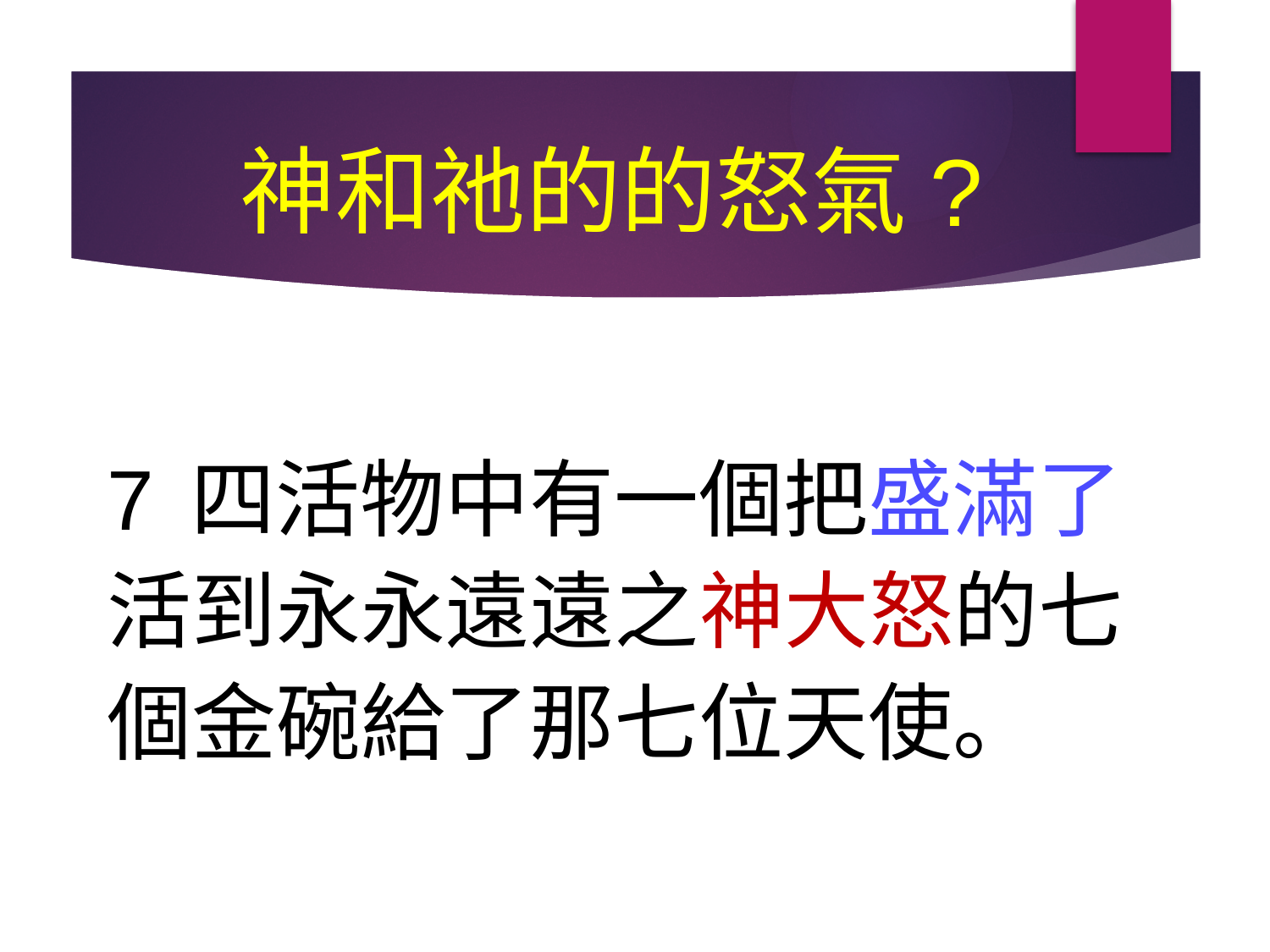

# 神和祂的的怒氣?
7 四活物中有一個把盛滿了活到永永遠遠之神大怒的七個金碗給了那七位天使。